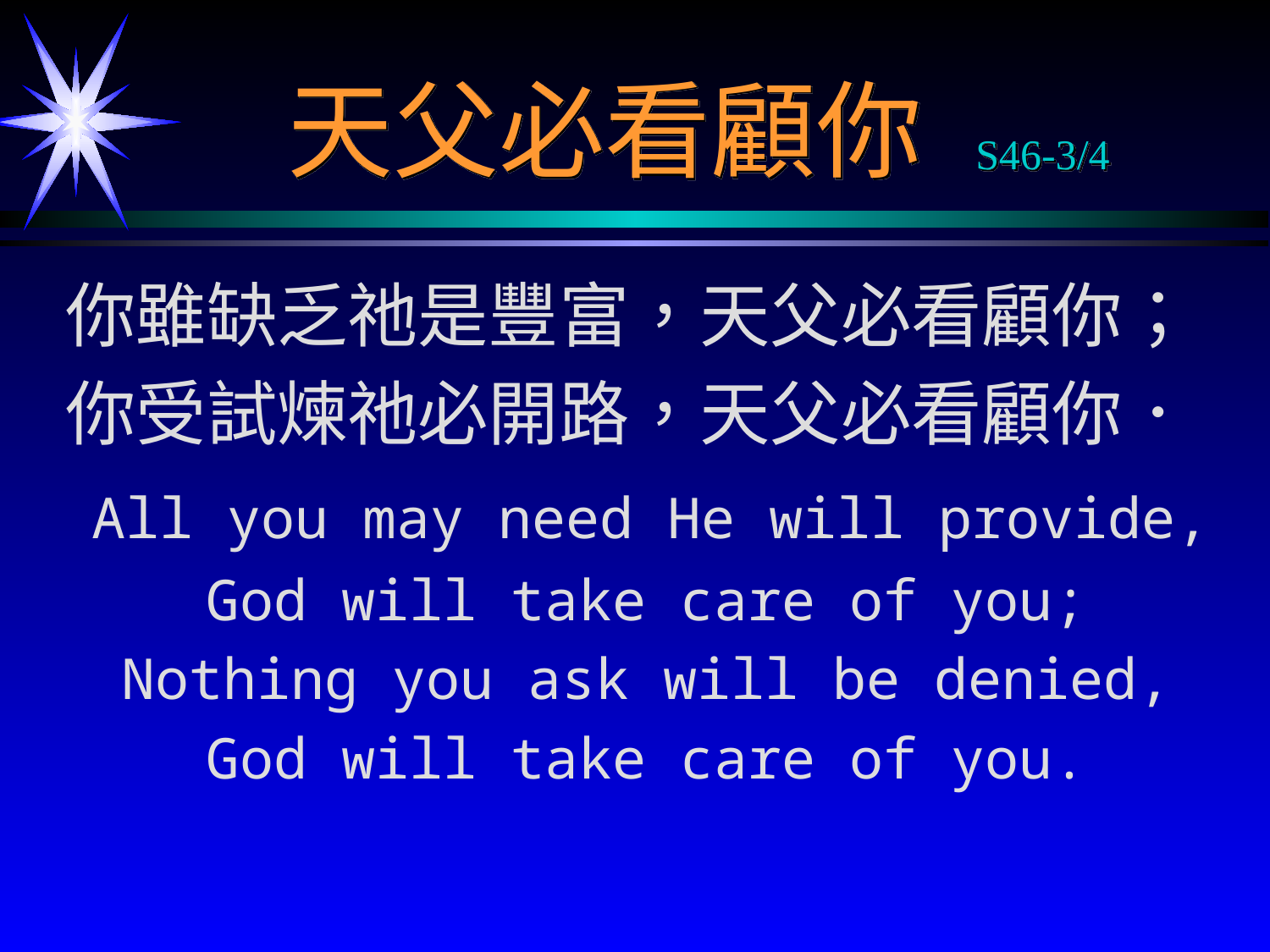

# 天父必看顧你  S46-3/4
你雖缺乏祂是豐富，天父必看顧你；
你受試煉祂必開路，天父必看顧你．
 All you may need He will provide,
 God will take care of you;
 Nothing you ask will be denied,
 God will take care of you.